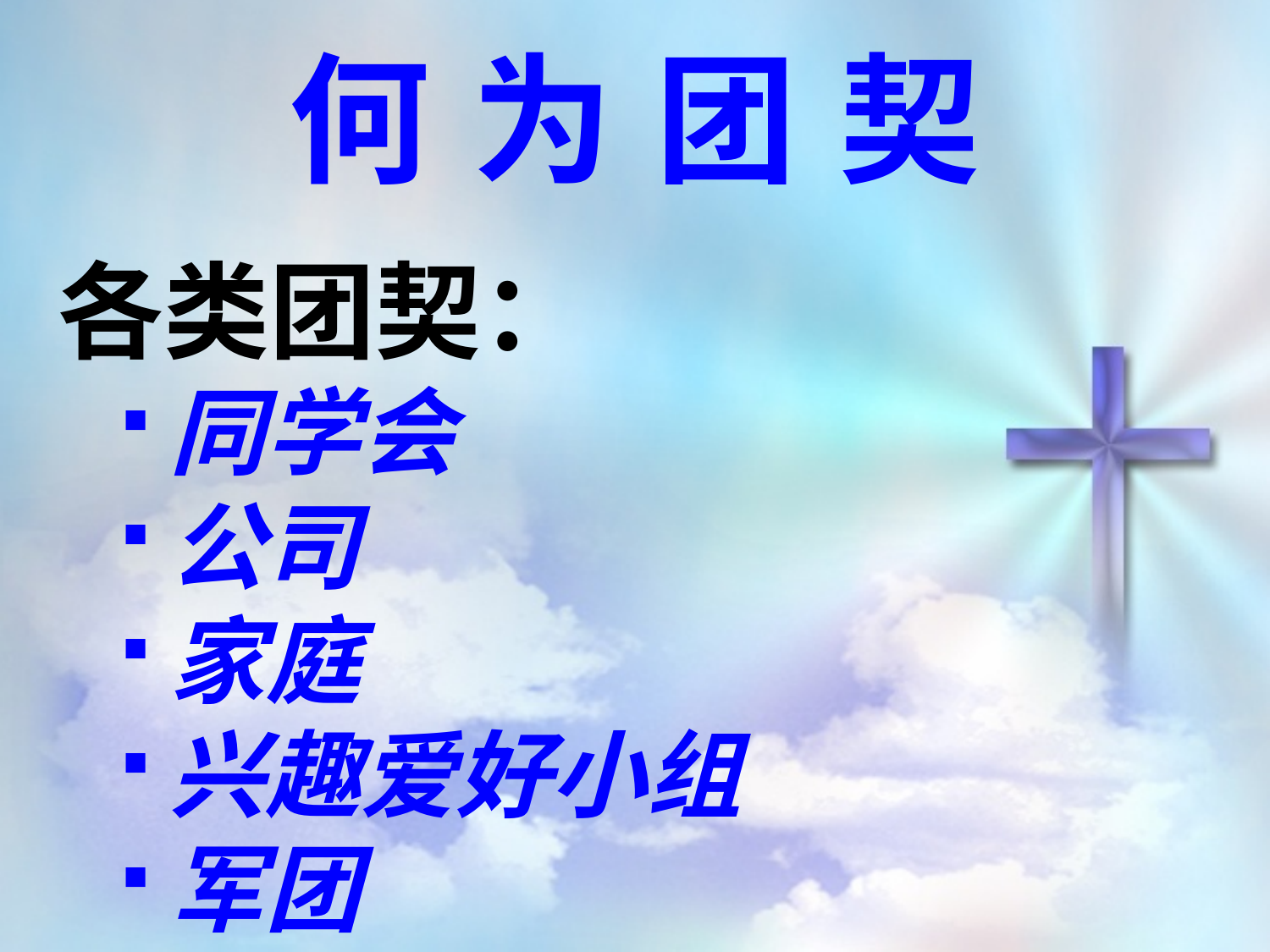

何为团契
各类团契：
同学会
公司
家庭
兴趣爱好小组
军团